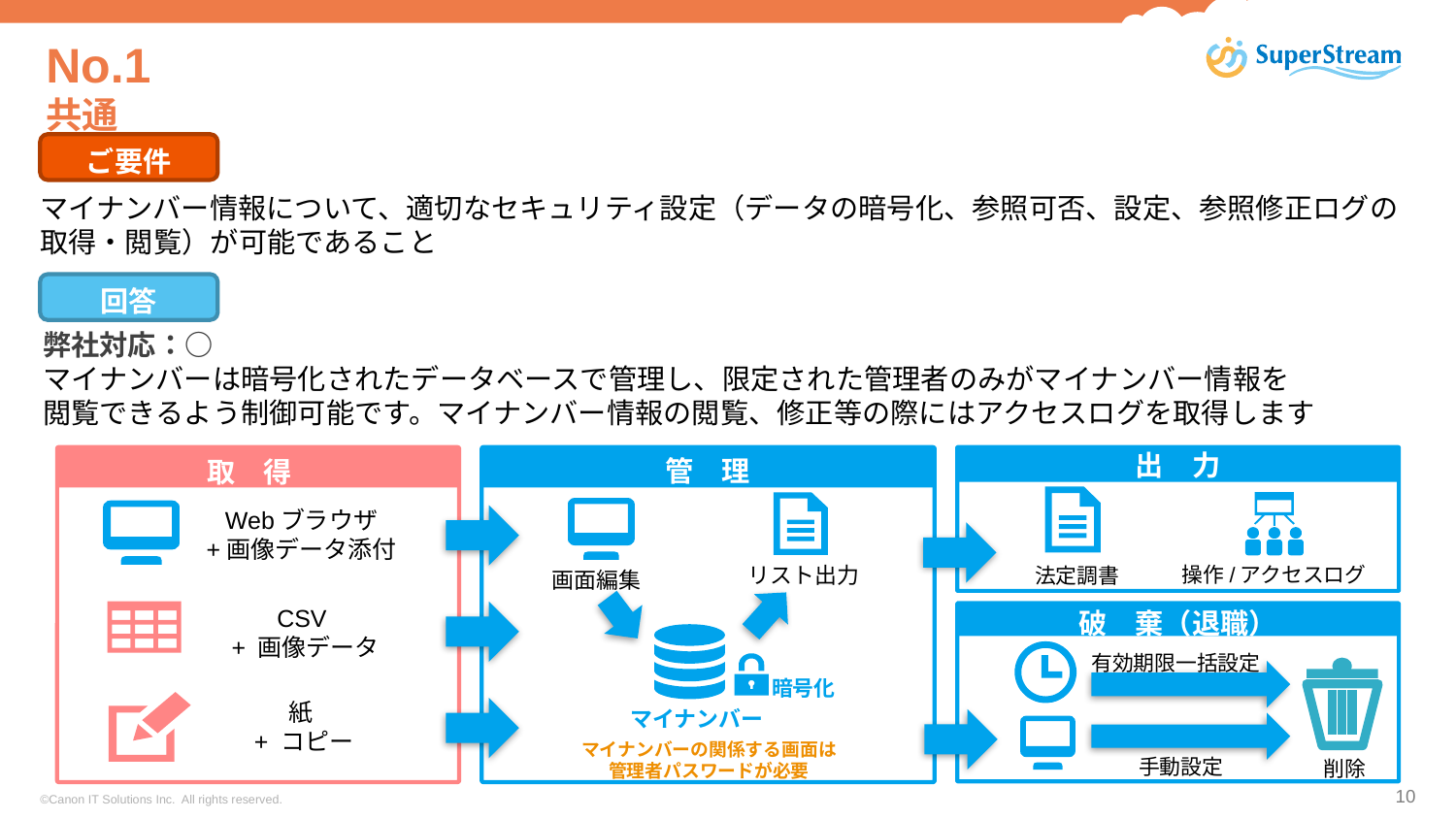

# No.1 共通
ご要件
マイナンバー情報について、適切なセキュリティ設定（データの暗号化、参照可否、設定、参照修正ログの
取得・閲覧）が可能であること
回答
弊社対応：○
マイナンバーは暗号化されたデータベースで管理し、限定された管理者のみがマイナンバー情報を
閲覧できるよう制御可能です。マイナンバー情報の閲覧、修正等の際にはアクセスログを取得します
出　力
管　理
取　得

Webブラウザ
+画像データ添付

操作/アクセスログ
リスト出力
法定調書
画面編集

破　棄（退職）

CSV
+ 画像データ

有効期限一括設定

暗号化

紙
+ コピー

マイナンバー

マイナンバーの関係する画面は
管理者パスワードが必要
手動設定
削除
©Canon IT Solutions Inc.  All rights reserved.
10